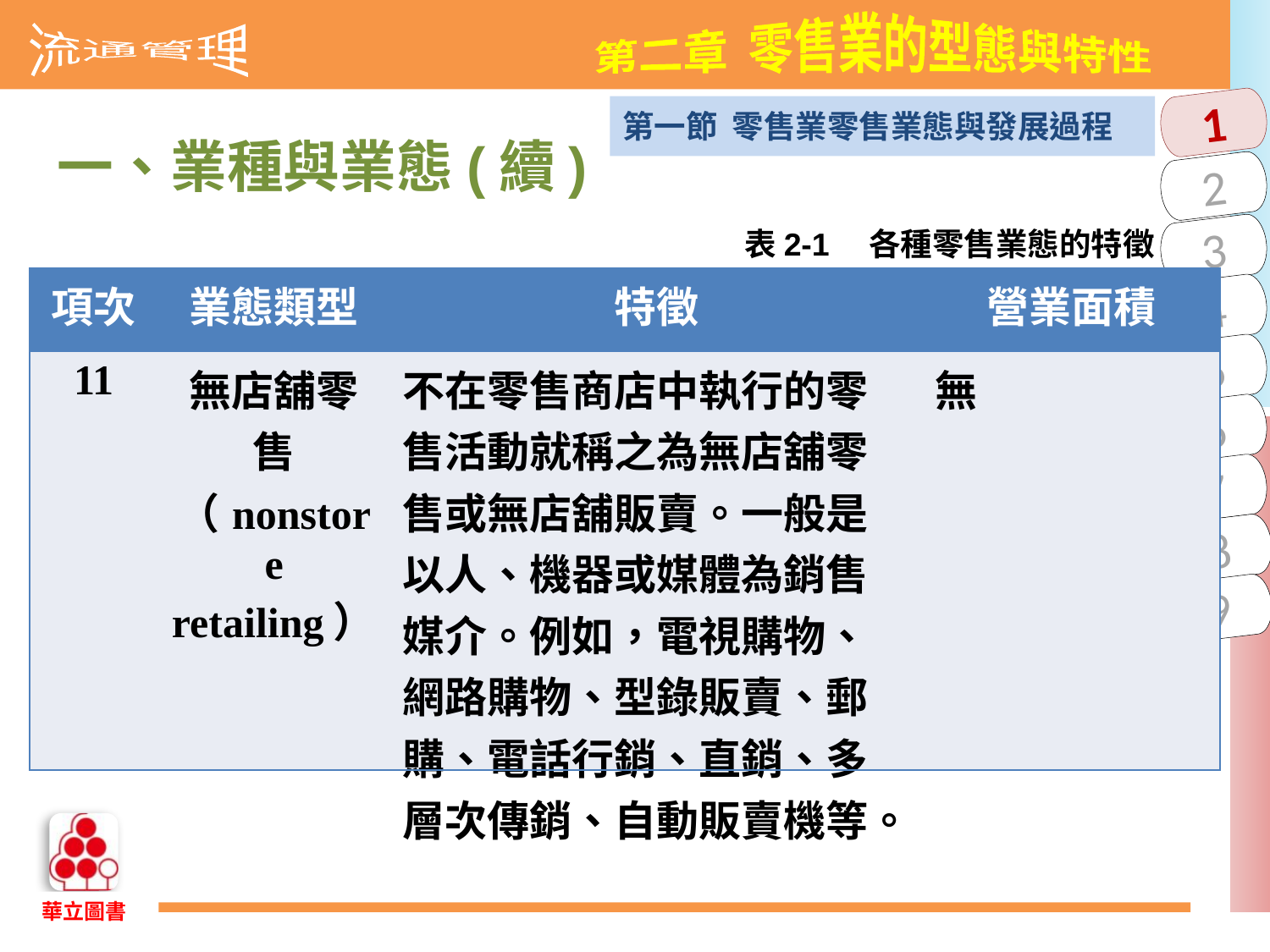

第一節  零售業零售業態與發展過程
一、業種與業態(續)

表2-1　各種零售業態的特徵
| 項次 | 業態類型 | 特徵 | 營業面積 |
| --- | --- | --- | --- |
| 11 | 無店舖零售 （nonstore retailing） | 不在零售商店中執行的零售活動就稱之為無店舖零售或無店舖販賣。一般是以人、機器或媒體為銷售媒介。例如，電視購物、網路購物、型錄販賣、郵購、電話行銷、直銷、多層次傳銷、自動販賣機等。 | 無 |